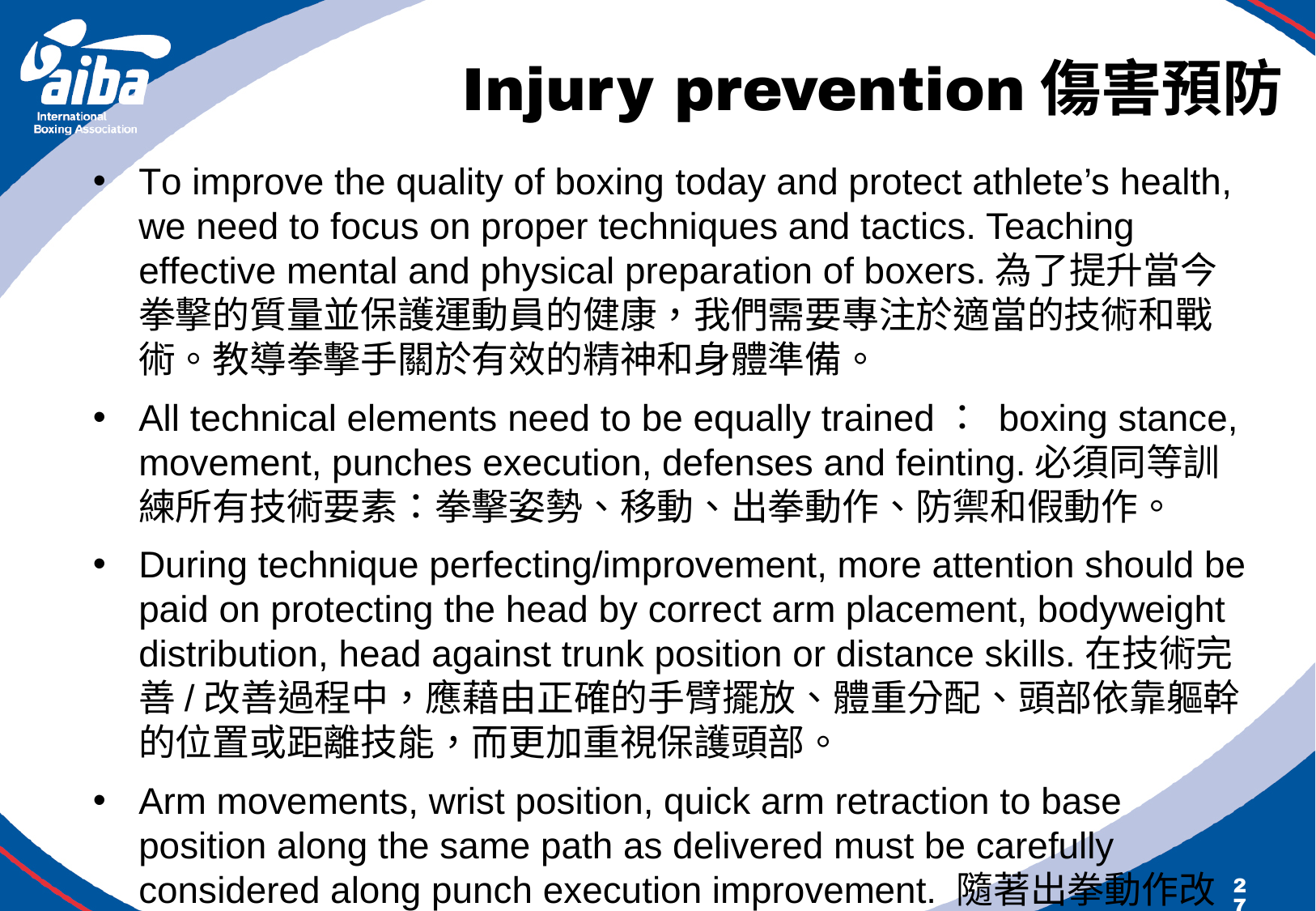

# Injury prevention傷害預防
To improve the quality of boxing today and protect athlete’s health, we need to focus on proper techniques and tactics. Teaching effective mental and physical preparation of boxers.為了提升當今拳擊的質量並保護運動員的健康，我們需要專注於適當的技術和戰術。教導拳擊手關於有效的精神和身體準備。
All technical elements need to be equally trained： boxing stance, movement, punches execution, defenses and feinting.必須同等訓練所有技術要素：拳擊姿勢、移動、出拳動作、防禦和假動作。
During technique perfecting/improvement, more attention should be paid on protecting the head by correct arm placement, bodyweight distribution, head against trunk position or distance skills.在技術完善/改善過程中，應藉由正確的手臂擺放、體重分配、頭部依靠軀幹的位置或距離技能，而更加重視保護頭部。
Arm movements, wrist position, quick arm retraction to base position along the same path as delivered must be carefully considered along punch execution improvement. 隨著出拳動作改善，必須仔細考量手臂移動、手腕位置、沿著發動的相同路徑而將手臂快速縮回基本姿勢 。
277